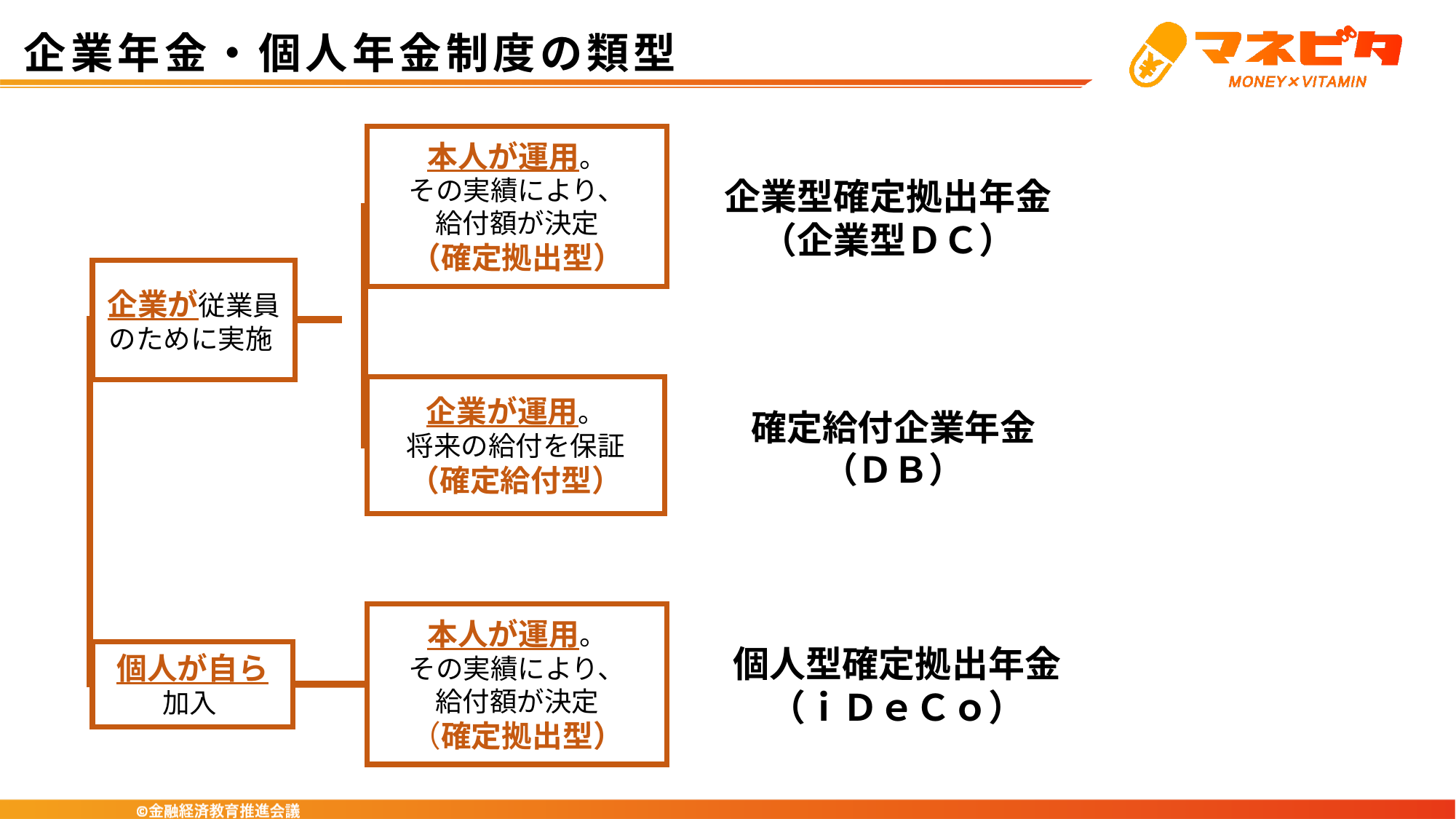

# 企業年金・個人年金制度の類型

本人が運用。
その実績により、
給付額が決定
（確定拠出型）
企業型確定拠出年金（企業型ＤＣ）
企業が従業員のために実施
企業が運用。
将来の給付を保証
（確定給付型）
確定給付企業年金（ＤＢ）
本人が運用。
その実績により、
給付額が決定
（確定拠出型）
個人型確定拠出年金（ｉＤｅＣｏ）
個人が自ら
加入